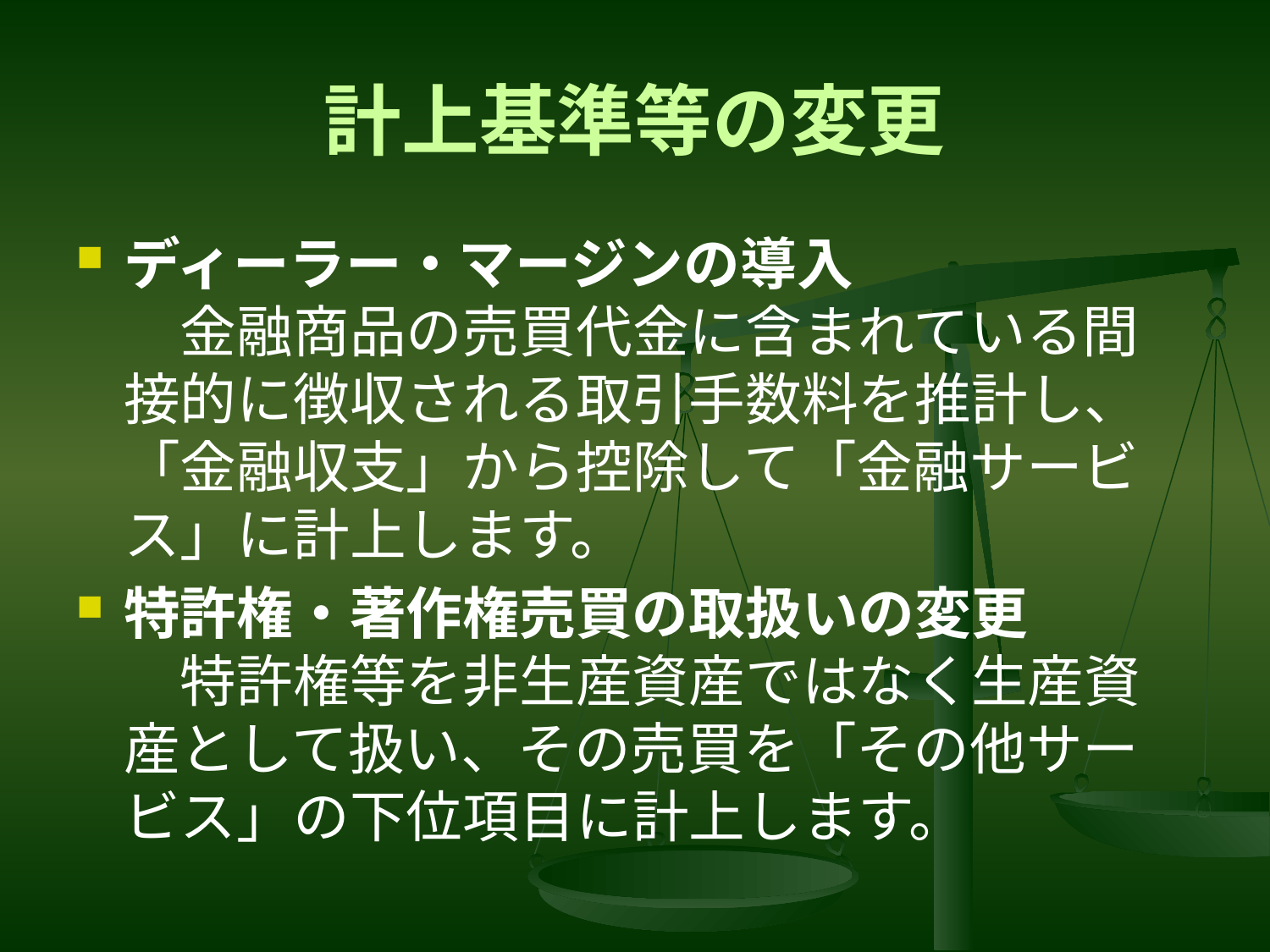

# 計上基準等の変更
ディーラー・マージンの導入
　金融商品の売買代金に含まれている間接的に徴収される取引手数料を推計し、「金融収支」から控除して「金融サービス」に計上します。
特許権・著作権売買の取扱いの変更
　特許権等を非生産資産ではなく生産資産として扱い、その売買を「その他サービス」の下位項目に計上します。